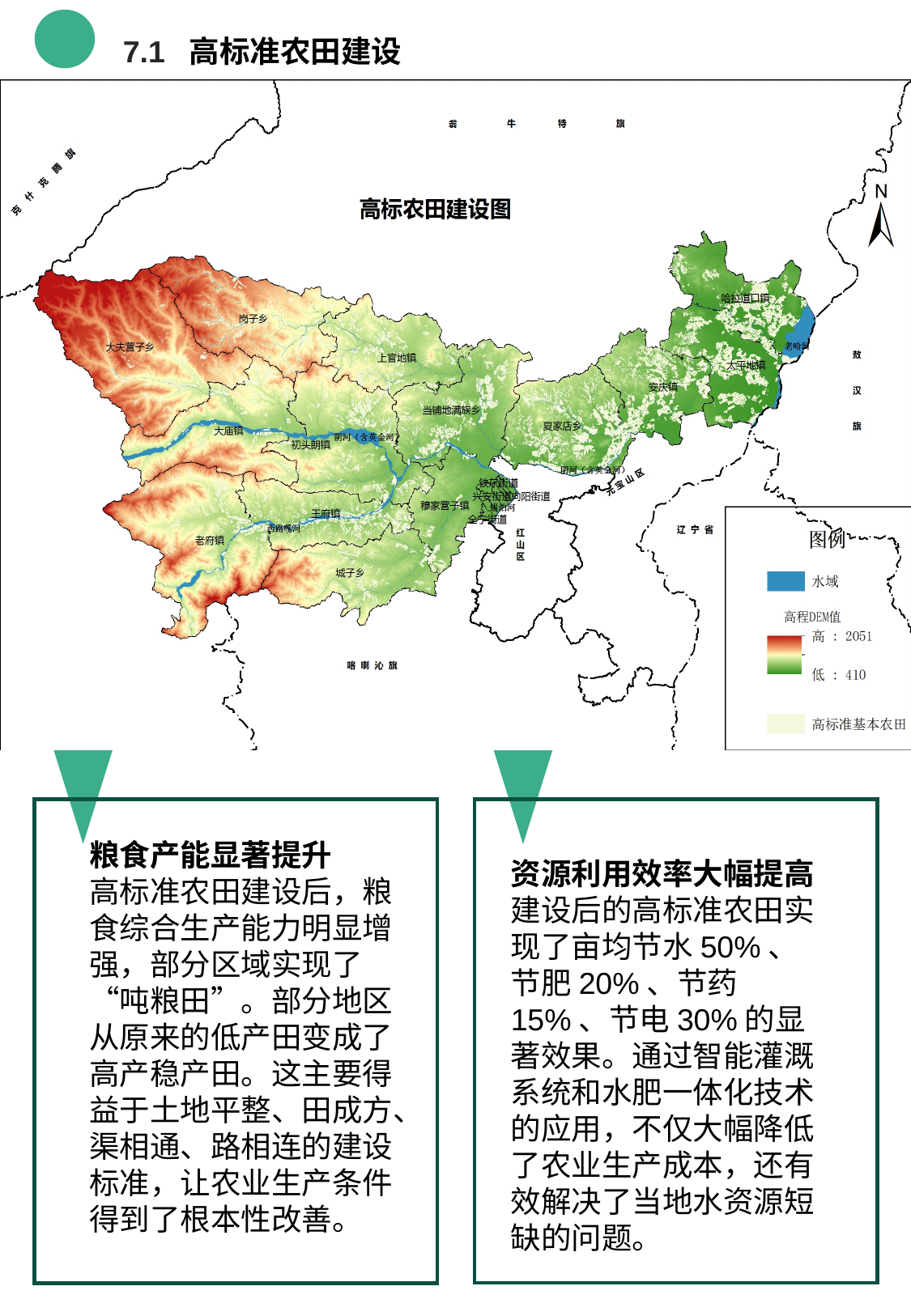

7.1  高标准农田建设

粮食产能显著提升
高标准农田建设后，粮食综合生产能力明显增强，部分区域实现了“吨粮田”。部分地区从原来的低产田变成了高产稳产田。这主要得益于土地平整、田成方、渠相通、路相连的建设标准，让农业生产条件得到了根本性改善。

资源利用效率大幅提高
建设后的高标准农田实现了亩均节水50%、节肥20%、节药15%、节电30%的显著效果。通过智能灌溉系统和水肥一体化技术的应用，不仅大幅降低了农业生产成本，还有效解决了当地水资源短缺的问题。